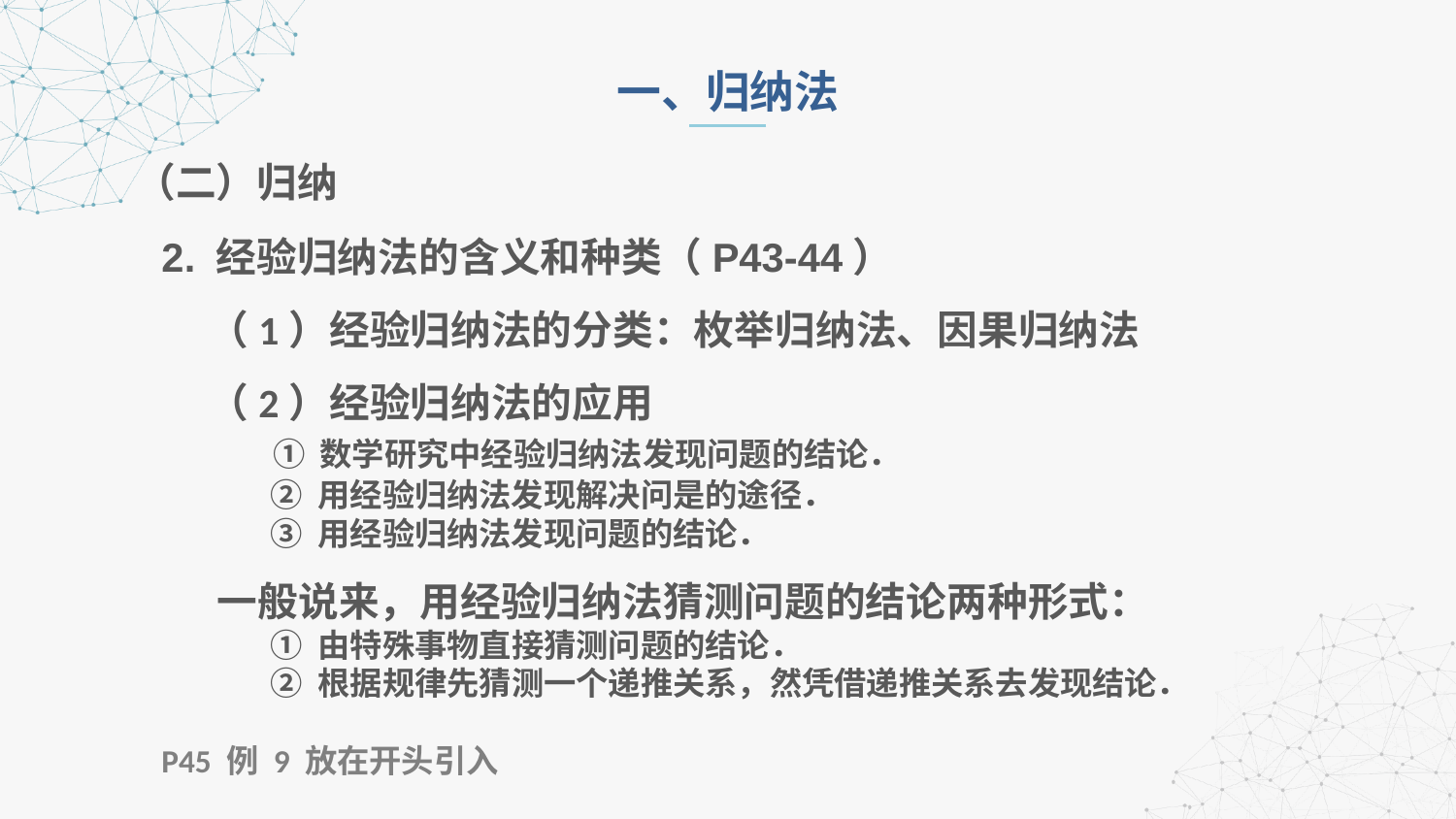

一、归纳法
（二）归纳
2. 经验归纳法的含义和种类（P43-44）
    （1）经验归纳法的分类：枚举归纳法、因果归纳法
    （2）经验归纳法的应用
               ① 数学研究中经验归纳法发现问题的结论．
               ② 用经验归纳法发现解决问是的途径．
               ③ 用经验归纳法发现问题的结论．
     一般说来，用经验归纳法猜测问题的结论两种形式：
               ① 由特殊事物直接猜测问题的结论．
               ② 根据规律先猜测一个递推关系，然凭借递推关系去发现结论．

P45 例 9 放在开头引入